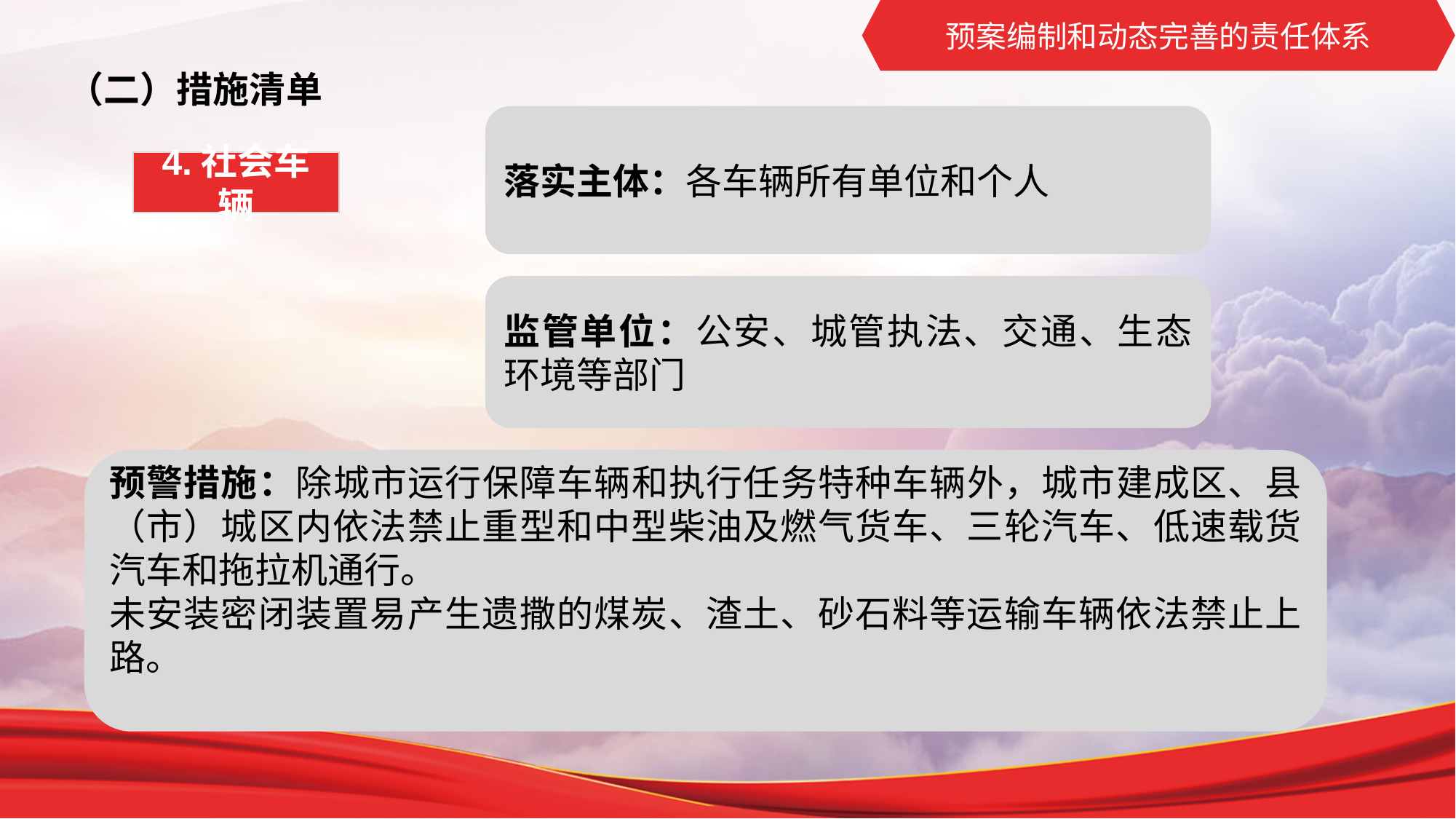

预案编制和动态完善的责任体系
（二）措施清单
落实主体：各车辆所有单位和个人
4.社会车辆
监管单位：公安、城管执法、交通、生态环境等部门
预警措施：除城市运行保障车辆和执行任务特种车辆外，城市建成区、县（市）城区内依法禁止重型和中型柴油及燃气货车、三轮汽车、低速载货汽车和拖拉机通行。
未安装密闭装置易产生遗撒的煤炭、渣土、砂石料等运输车辆依法禁止上路。